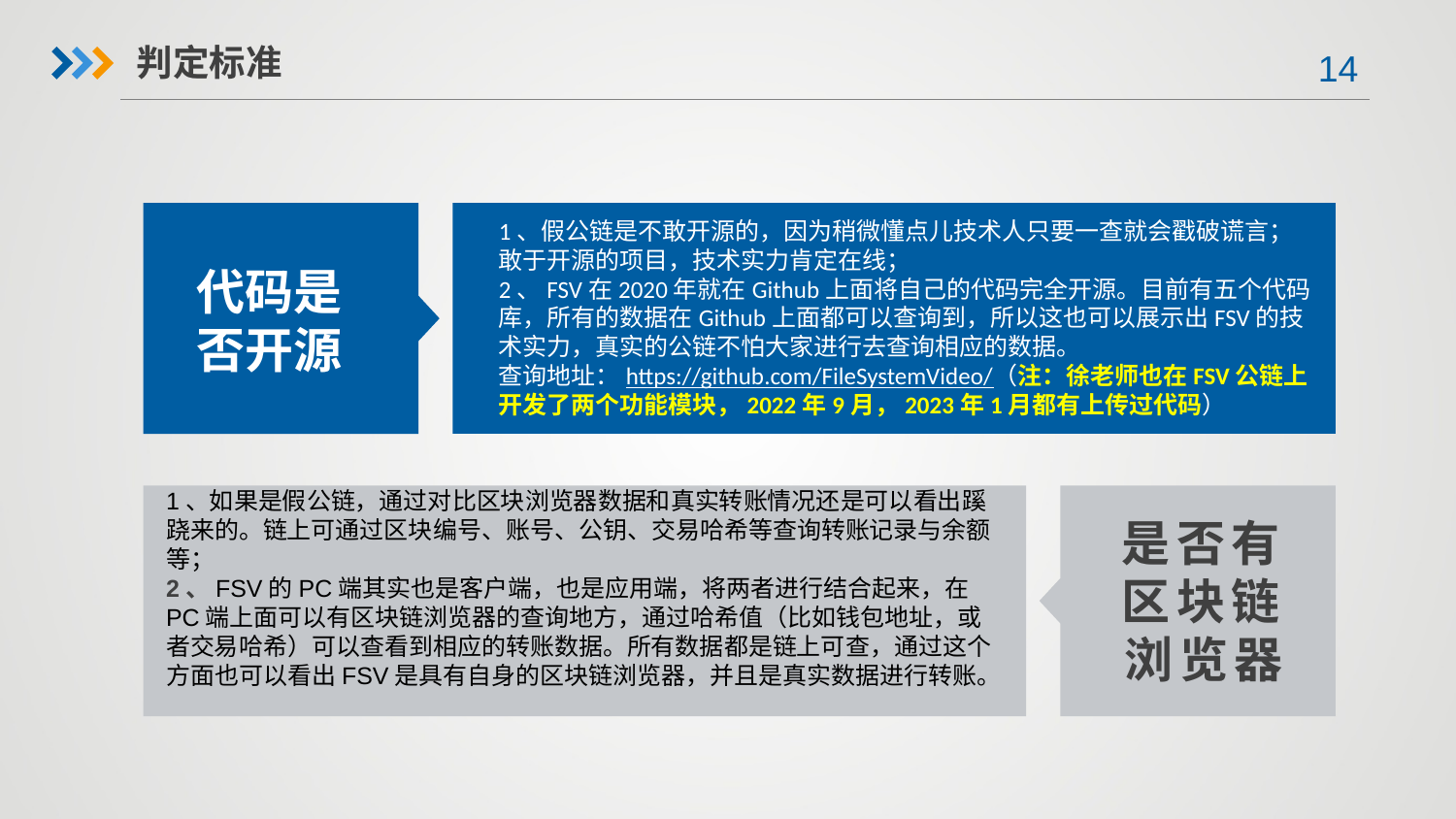

判定标准

1、假公链是不敢开源的，因为稍微懂点儿技术人只要一查就会戳破谎言；敢于开源的项目，技术实力肯定在线；
2、FSV在2020年就在Github上面将自己的代码完全开源。目前有五个代码库，所有的数据在Github上面都可以查询到，所以这也可以展示出FSV的技术实力，真实的公链不怕大家进行去查询相应的数据。
查询地址：https://github.com/FileSystemVideo/（注：徐老师也在FSV公链上开发了两个功能模块，2022年9月，2023年1月都有上传过代码）
代码是否开源

1、如果是假公链，通过对比区块浏览器数据和真实转账情况还是可以看出蹊跷来的。链上可通过区块编号、账号、公钥、交易哈希等查询转账记录与余额等；
2、FSV的PC端其实也是客户端，也是应用端，将两者进行结合起来，在PC端上面可以有区块链浏览器的查询地方，通过哈希值（比如钱包地址，或者交易哈希）可以查看到相应的转账数据。所有数据都是链上可查，通过这个方面也可以看出FSV是具有自身的区块链浏览器，并且是真实数据进行转账。
是否有区块链浏览器